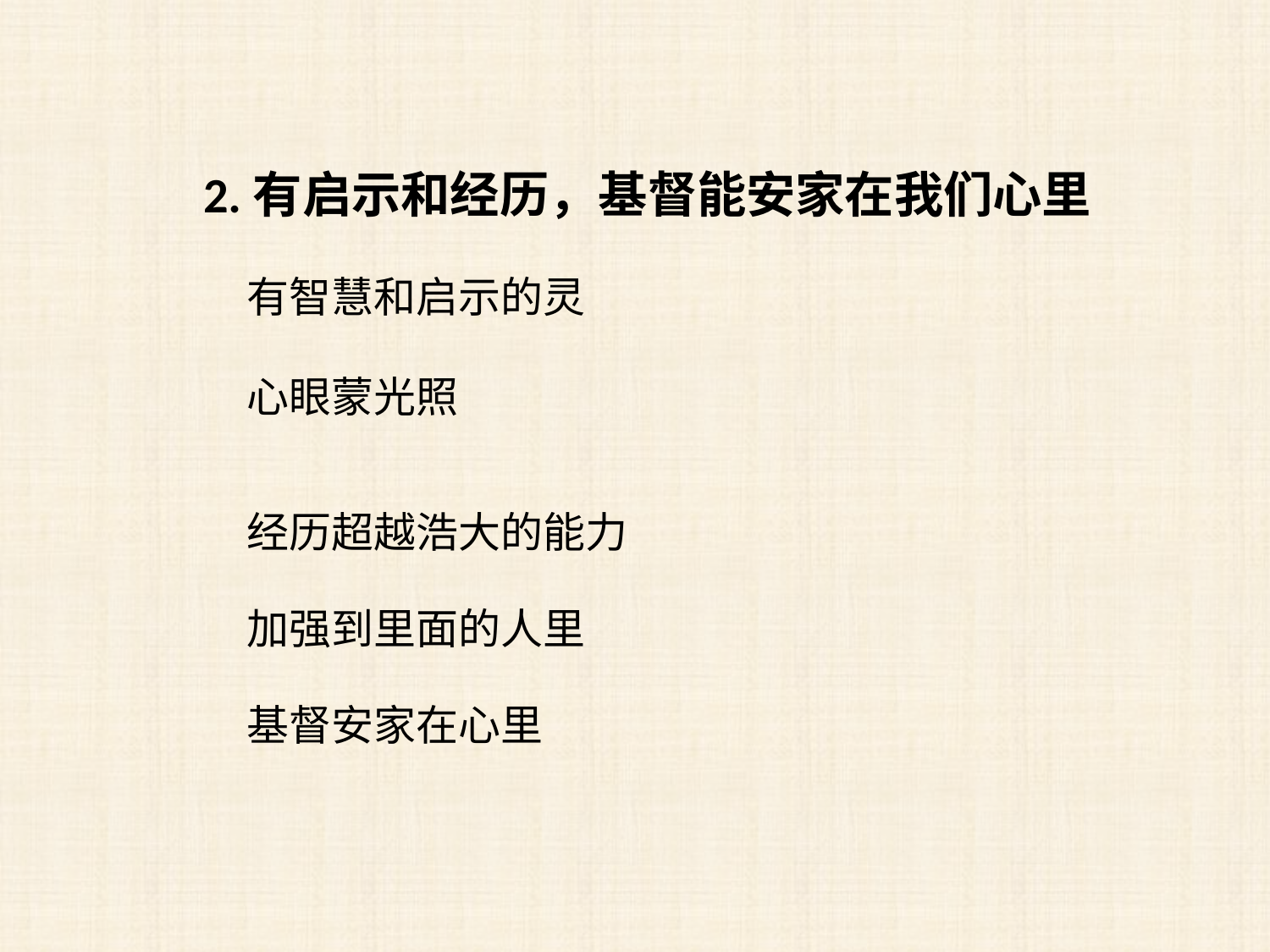

2.有启示和经历，基督能安家在我们心里
有智慧和启示的灵
心眼蒙光照
经历超越浩大的能力
加强到里面的人里
基督安家在心里